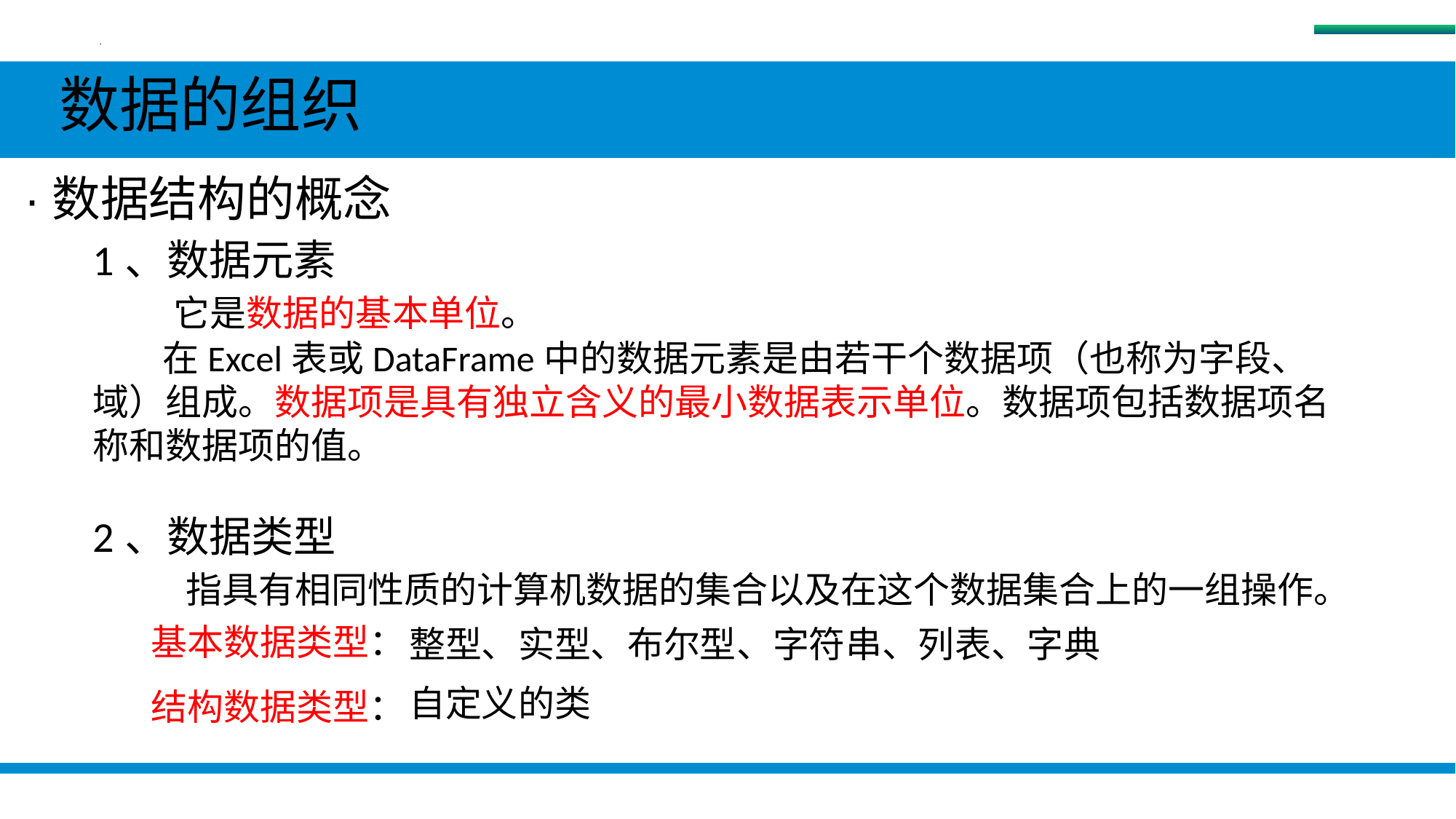

数据

  数据的组织
 ·数据结构的概念
1、数据元素
      它是数据的基本单位。
      在Excel表或DataFrame中的数据元素是由若干个数据项（也称为字段、域）组成。数据项是具有独立含义的最小数据表示单位。数据项包括数据项名称和数据项的值。

2、数据类型
       指具有相同性质的计算机数据的集合以及在这个数据集合上的一组操作。

基本数据类型：
整型、实型、布尔型、字符串、列表、字典
自定义的类
结构数据类型：
#